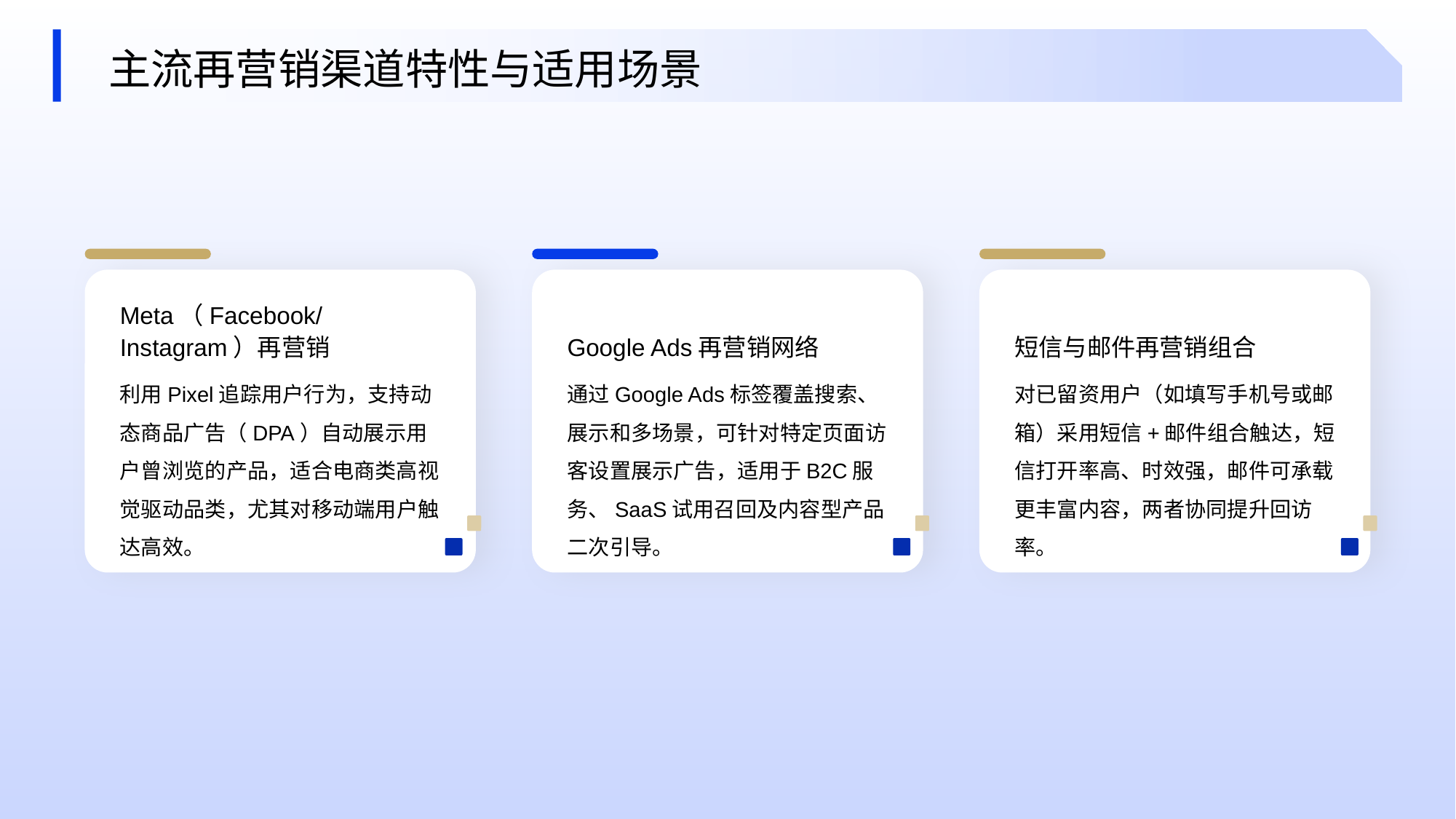

主流再营销渠道特性与适用场景

Meta（Facebook/Instagram）再营销
Google Ads再营销网络
短信与邮件再营销组合
利用Pixel追踪用户行为，支持动态商品广告（DPA）自动展示用户曾浏览的产品，适合电商类高视觉驱动品类，尤其对移动端用户触达高效。
通过Google Ads标签覆盖搜索、展示和多场景，可针对特定页面访客设置展示广告，适用于B2C服务、SaaS试用召回及内容型产品二次引导。
对已留资用户（如填写手机号或邮箱）采用短信+邮件组合触达，短信打开率高、时效强，邮件可承载更丰富内容，两者协同提升回访率。